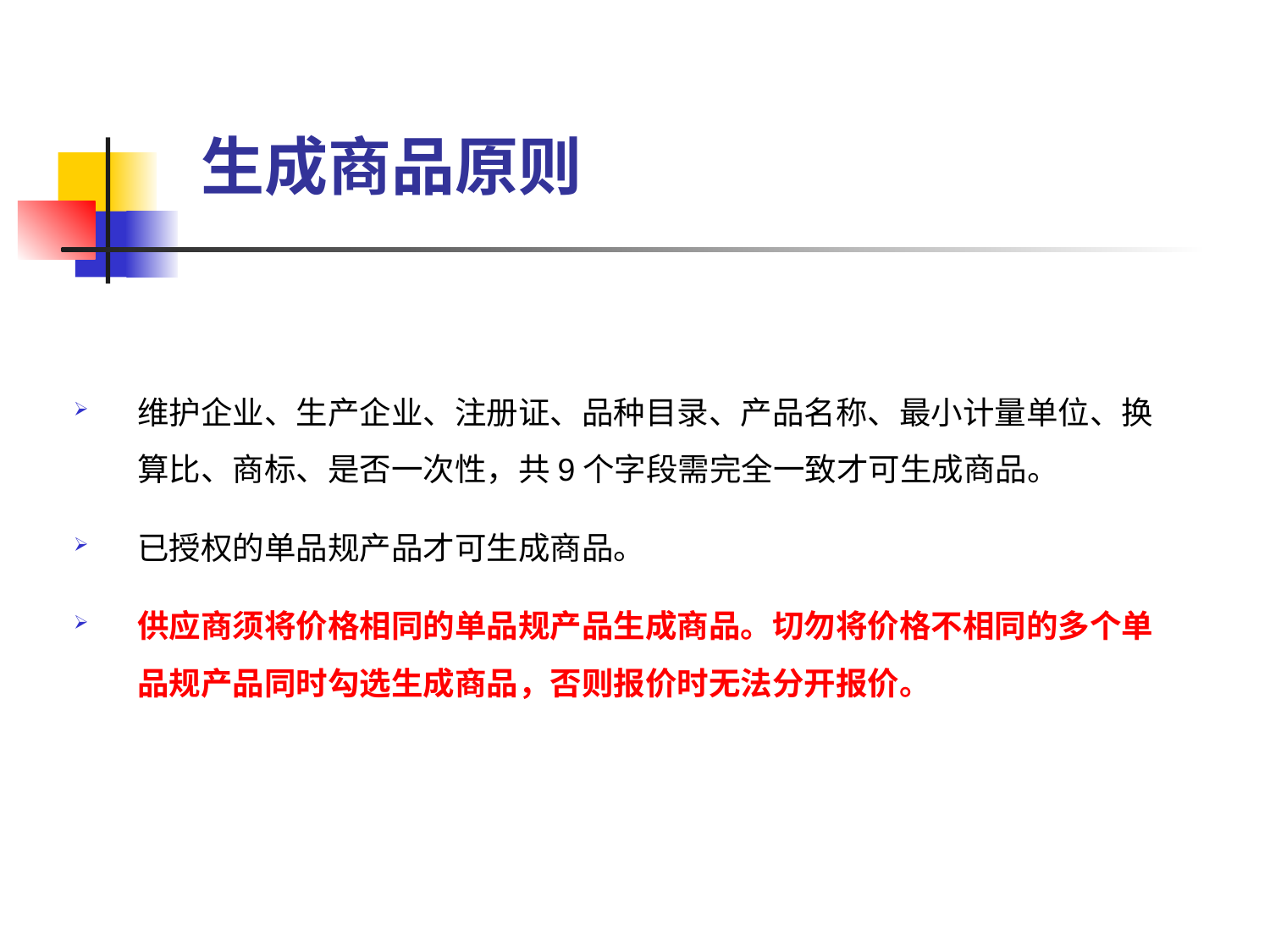

# 生成商品原则
维护企业、生产企业、注册证、品种目录、产品名称、最小计量单位、换算比、商标、是否一次性，共9个字段需完全一致才可生成商品。
已授权的单品规产品才可生成商品。
供应商须将价格相同的单品规产品生成商品。切勿将价格不相同的多个单品规产品同时勾选生成商品，否则报价时无法分开报价。